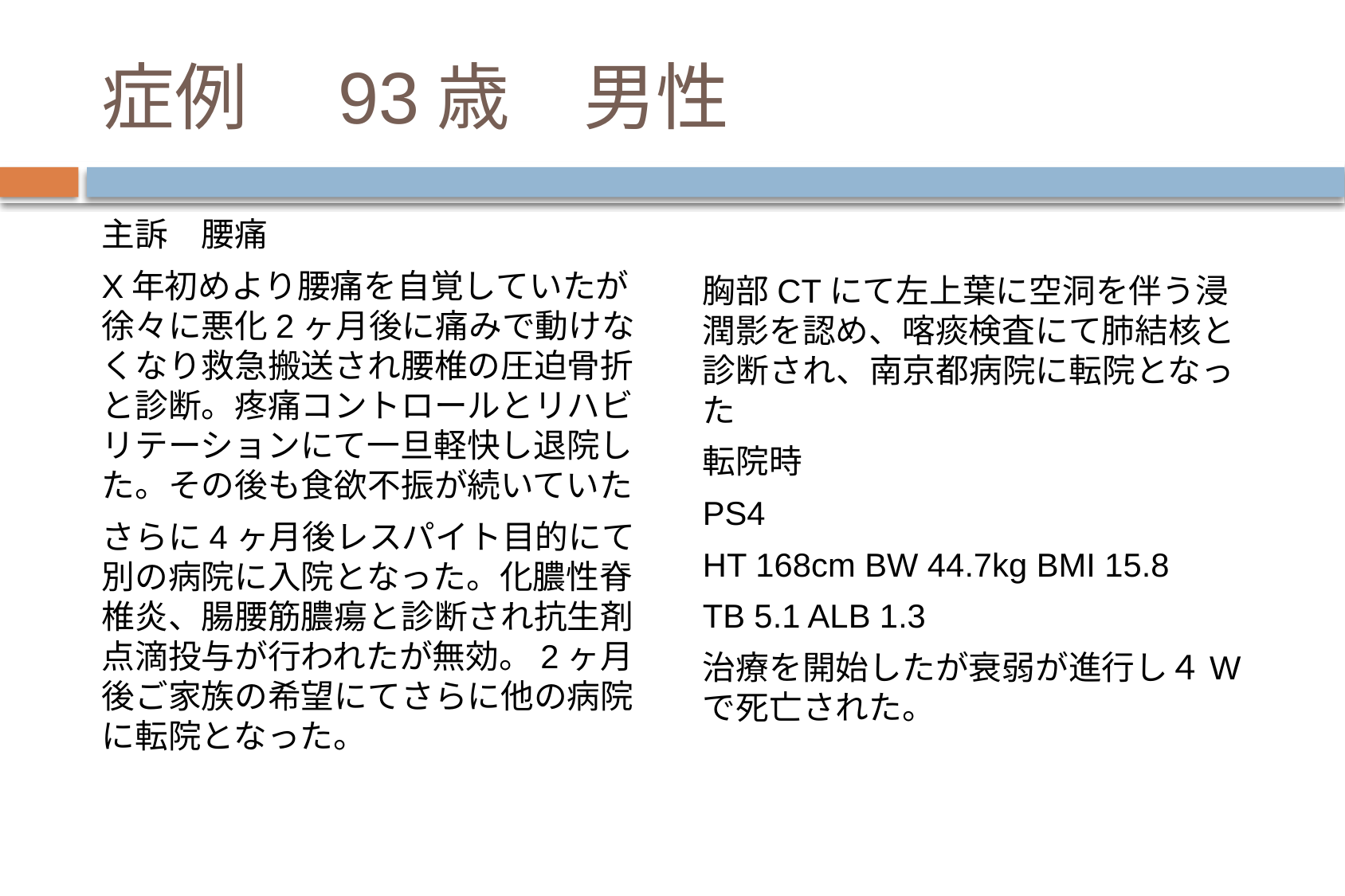

# 症例　93歳　男性
主訴　腰痛
X年初めより腰痛を自覚していたが徐々に悪化2ヶ月後に痛みで動けなくなり救急搬送され腰椎の圧迫骨折と診断。疼痛コントロールとリハビリテーションにて一旦軽快し退院した。その後も食欲不振が続いていた
さらに4ヶ月後レスパイト目的にて別の病院に入院となった。化膿性脊椎炎、腸腰筋膿瘍と診断され抗生剤点滴投与が行われたが無効。2ヶ月後ご家族の希望にてさらに他の病院に転院となった。
胸部CTにて左上葉に空洞を伴う浸潤影を認め、喀痰検査にて肺結核と診断され、南京都病院に転院となった
転院時
PS4
HT 168cm BW 44.7kg BMI 15.8
TB 5.1 ALB 1.3
治療を開始したが衰弱が進行し４Wで死亡された。